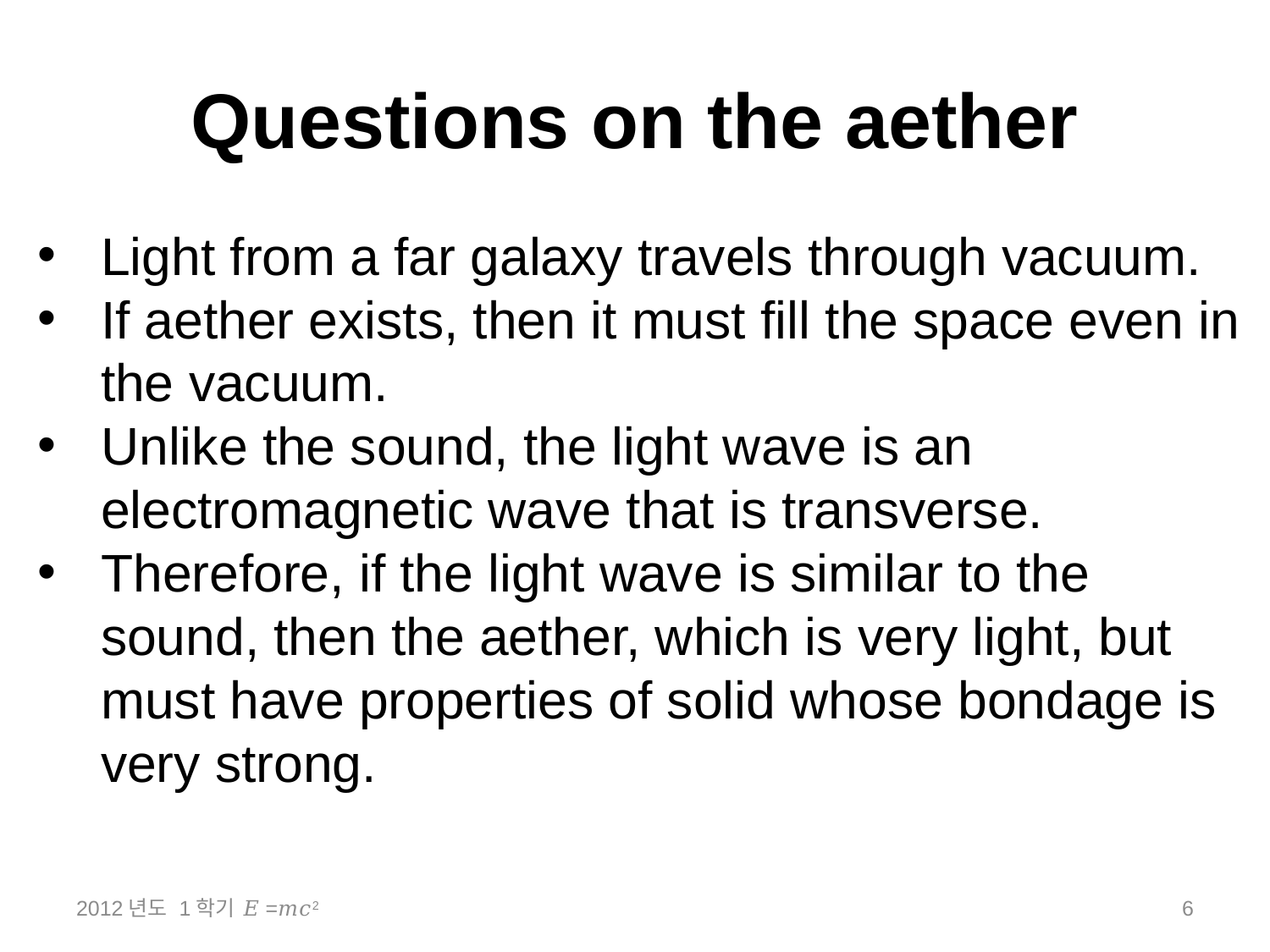

# Questions on the aether
Light from a far galaxy travels through vacuum.
If aether exists, then it must fill the space even in the vacuum.
Unlike the sound, the light wave is an electromagnetic wave that is transverse.
Therefore, if the light wave is similar to the sound, then the aether, which is very light, but must have properties of solid whose bondage is very strong.
2012년도 1학기 𝐸=𝑚𝑐2
6